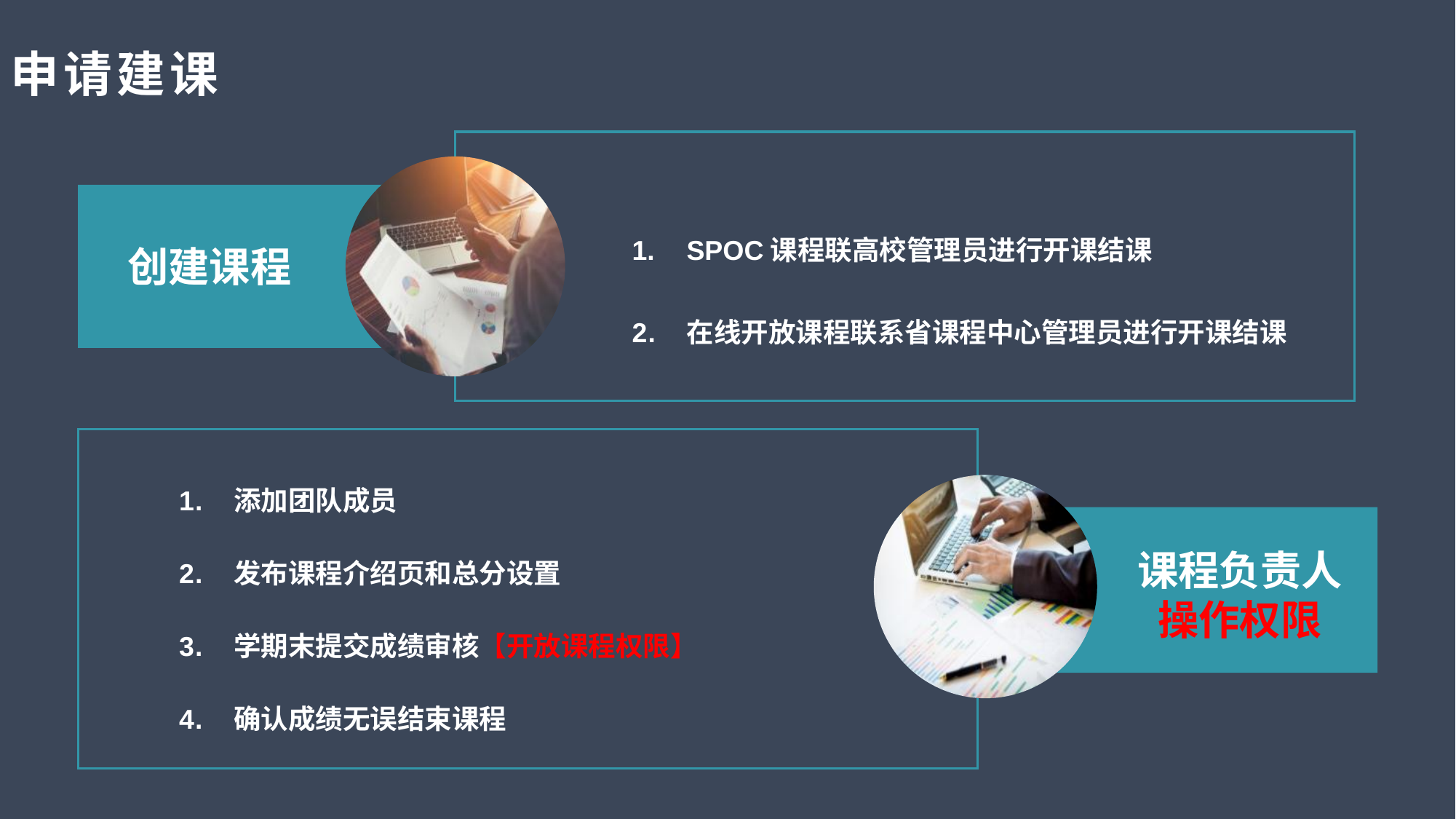

# 申请建课

创建课程
SPOC课程联高校管理员进行开课结课
在线开放课程联系省课程中心管理员进行开课结课

添加团队成员
发布课程介绍页和总分设置
学期末提交成绩审核【开放课程权限】
确认成绩无误结束课程

课程负责人
操作权限